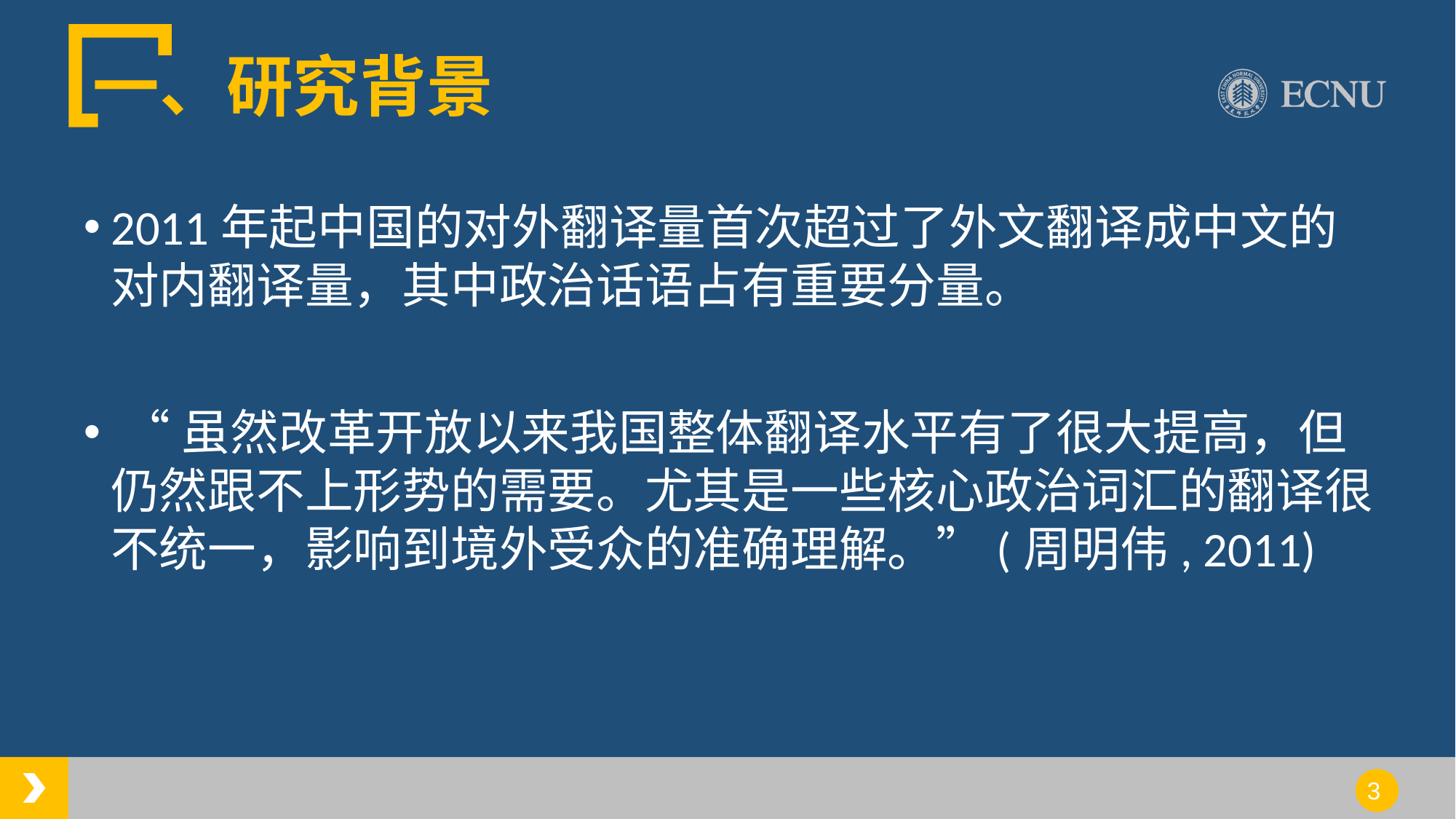

# 一、研究背景
2011年起中国的对外翻译量首次超过了外文翻译成中文的对内翻译量，其中政治话语占有重要分量。

 “虽然改革开放以来我国整体翻译水平有了很大提高，但仍然跟不上形势的需要。尤其是一些核心政治词汇的翻译很不统一，影响到境外受众的准确理解。”(周明伟, 2011)